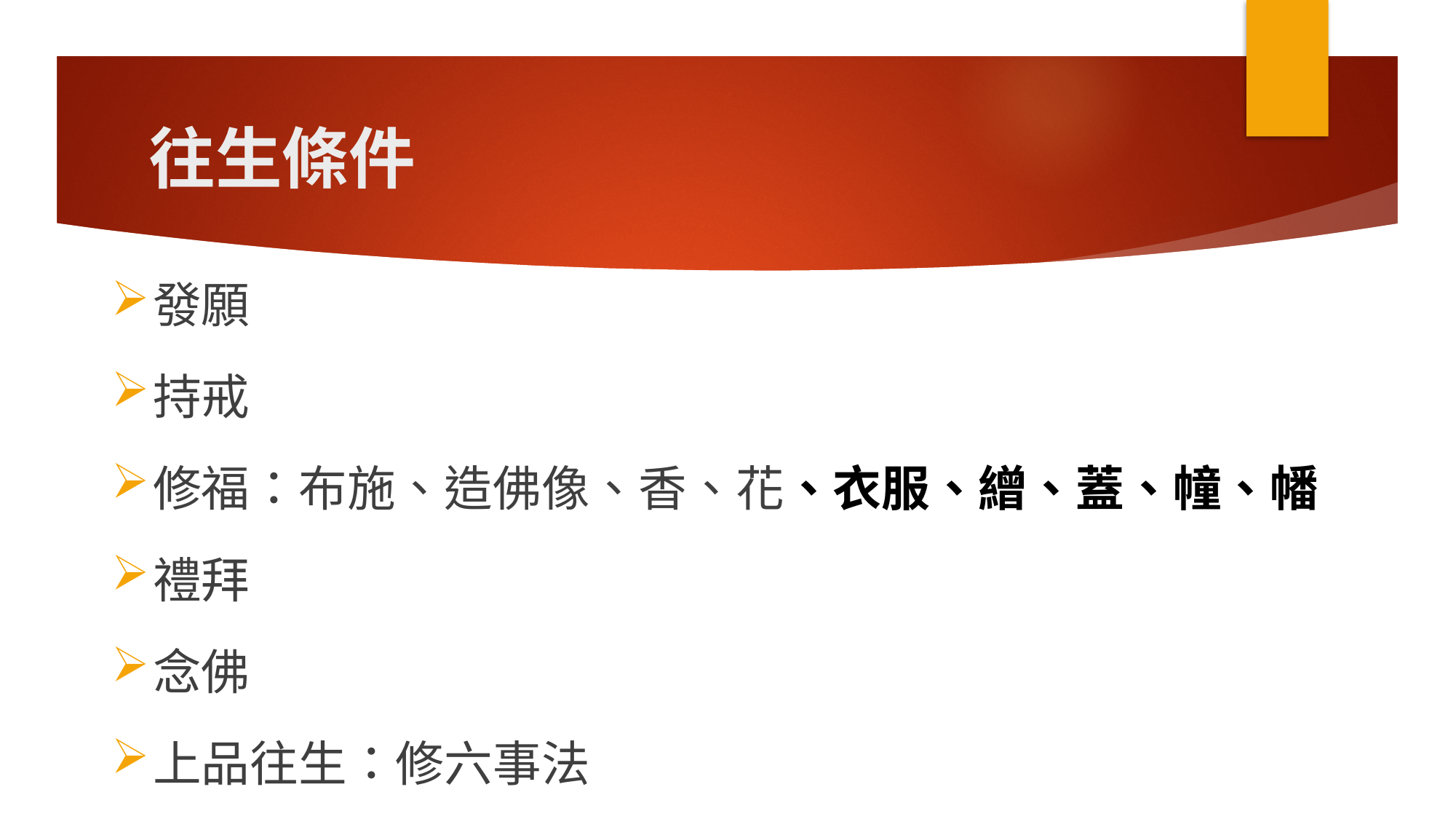

# 往生條件
發願
持戒
修福：布施、造佛像、香、花、衣服、繒、蓋、幢、幡
禮拜
念佛
上品往生：修六事法